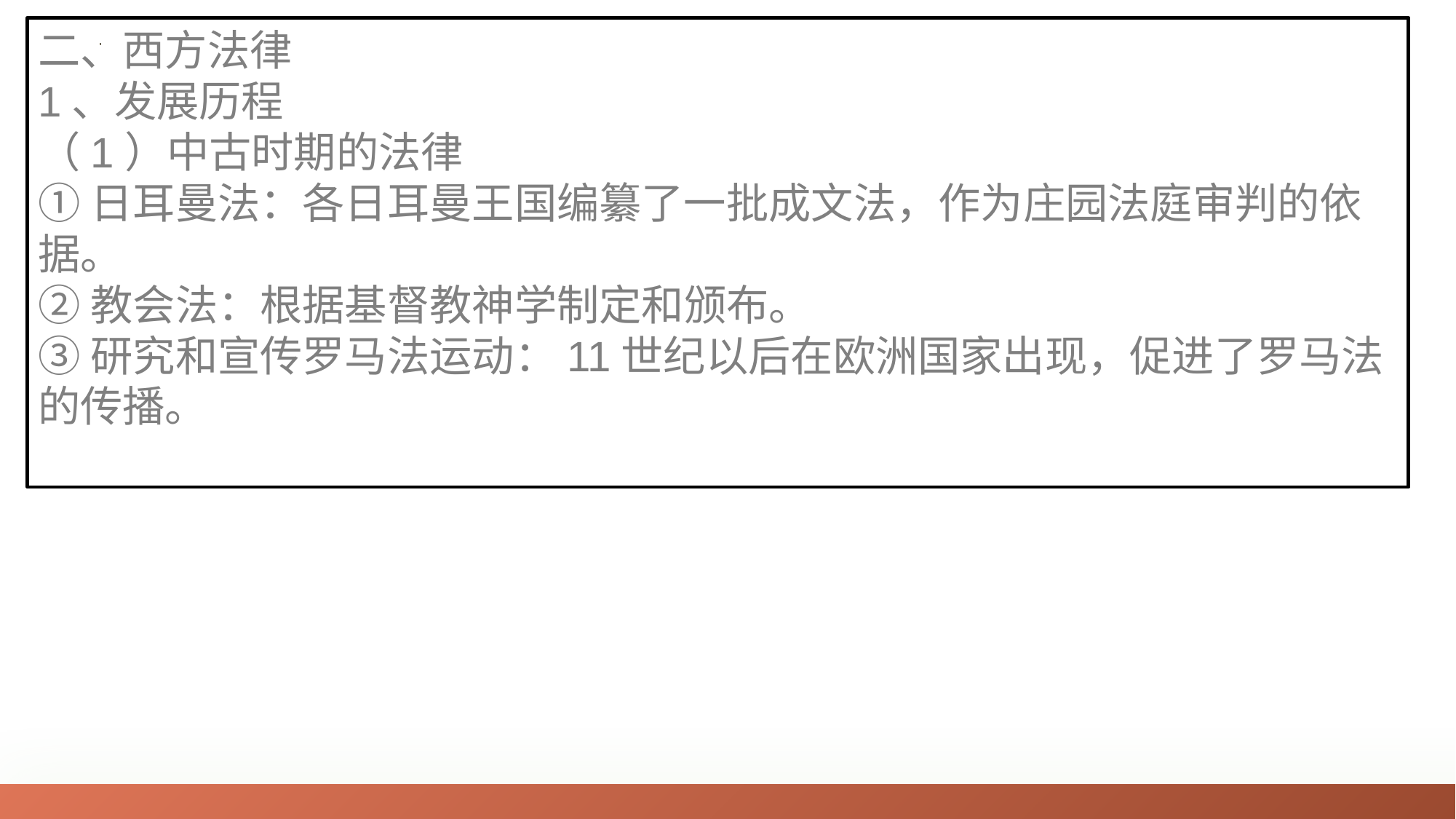

二、西方法律
1、发展历程
（1）中古时期的法律
①日耳曼法：各日耳曼王国编纂了一批成文法，作为庄园法庭审判的依据。
②教会法：根据基督教神学制定和颁布。
③研究和宣传罗马法运动：11世纪以后在欧洲国家出现，促进了罗马法的传播。

02
稿定PPT
稿定PPT，海量素材持续更新，上千款模板选择总有一款适合你